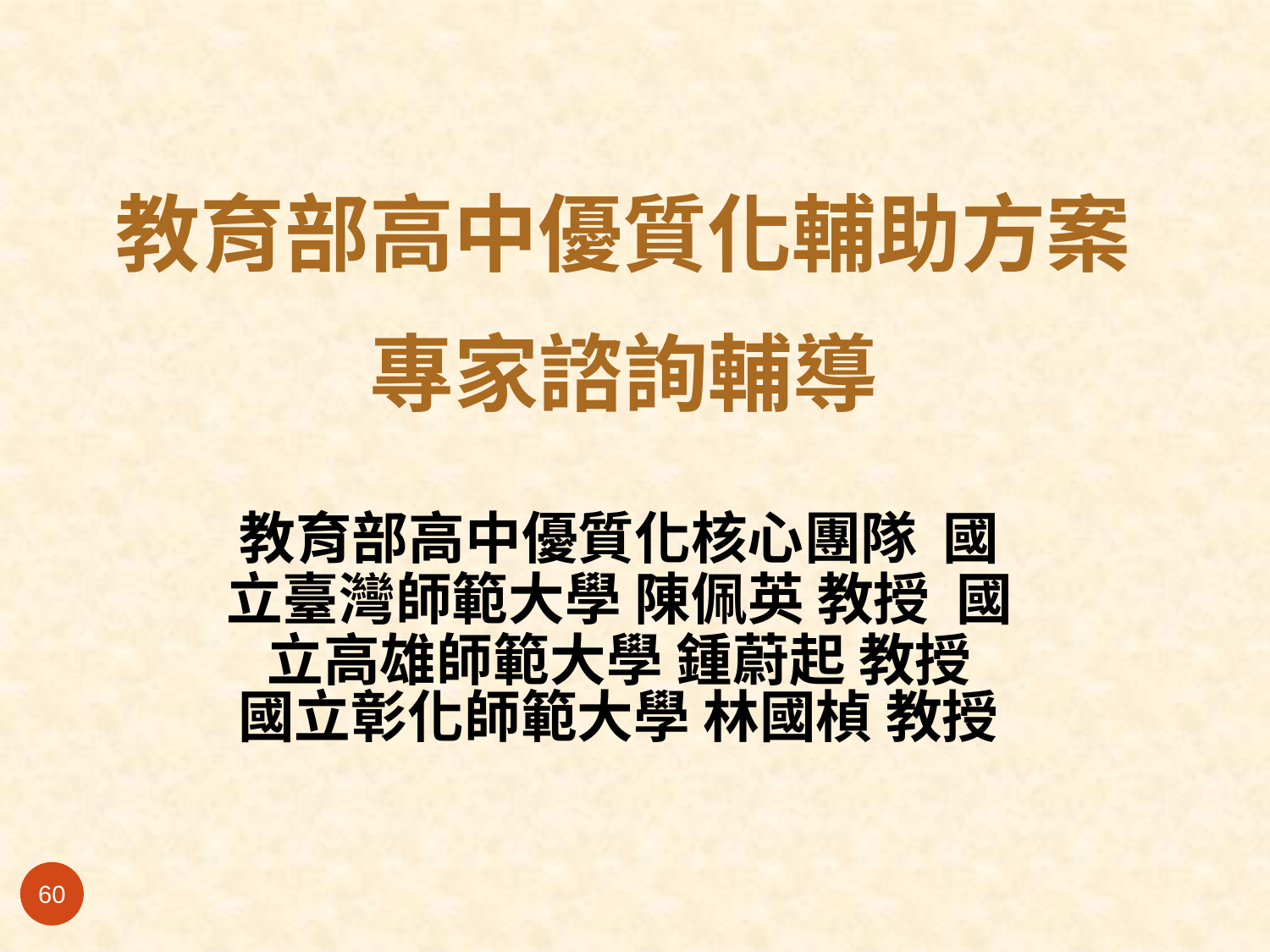

# 教育部高中優質化輔助方案
專家諮詢輔導
教育部高中優質化核心團隊  國立臺灣師範大學 陳佩英 教授  國立高雄師範大學 鍾蔚起 教授
國立彰化師範大學 林國楨 教授
60